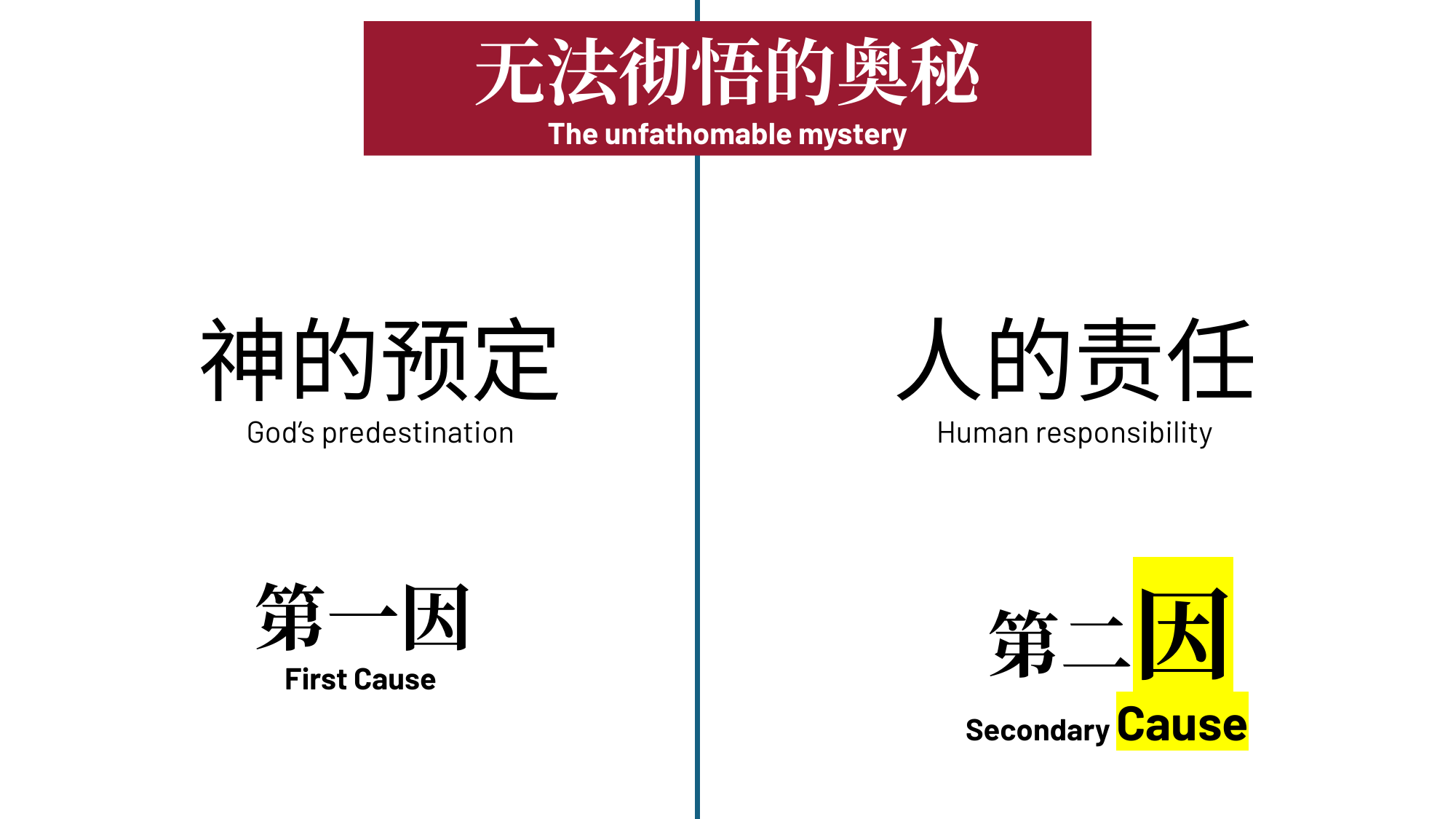

无法彻悟的奥秘
The unfathomable mystery
神的预定
God’s predestination
人的责任
Human responsibility

第二因
Secondary Cause
第一因
First Cause